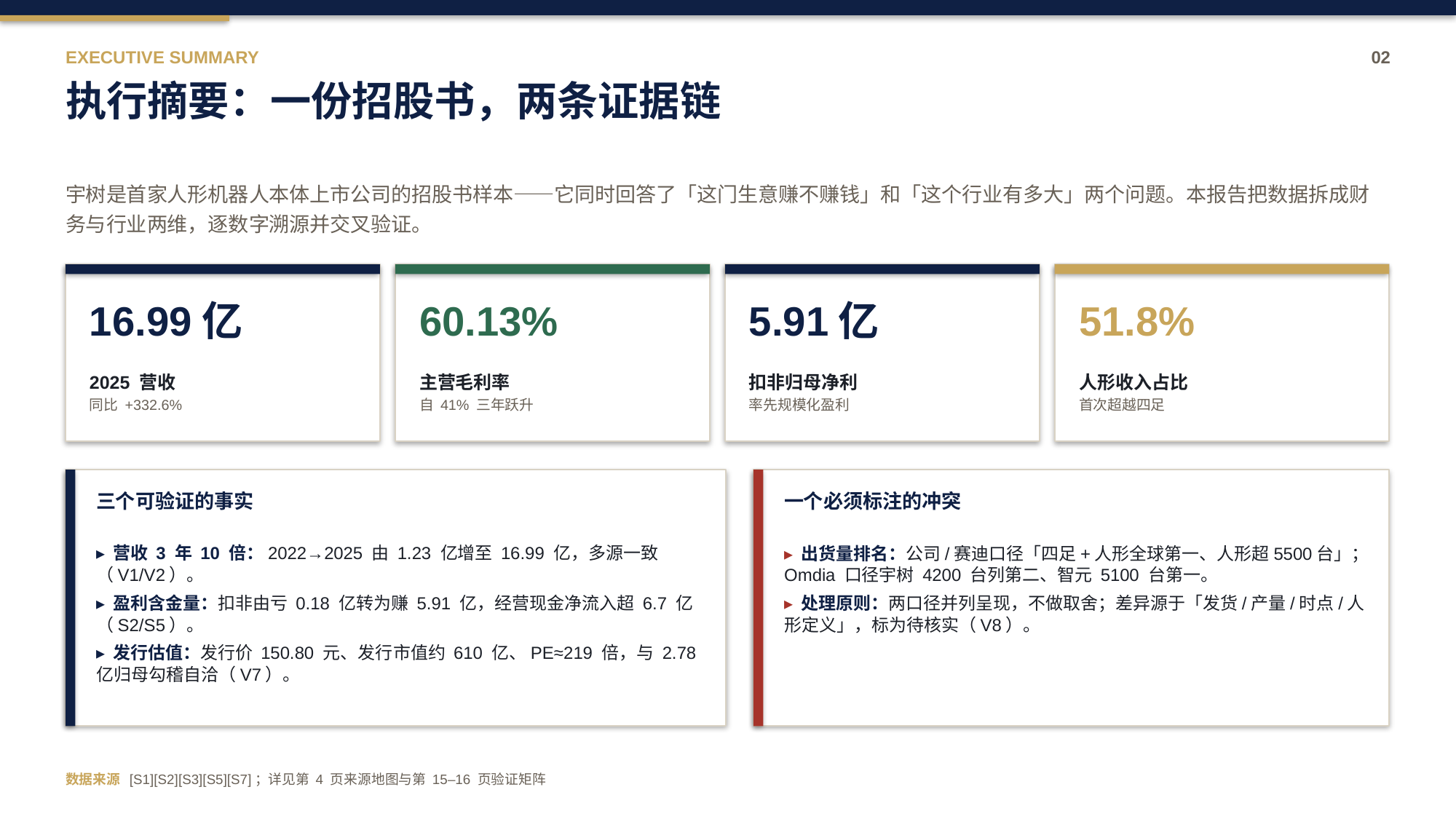

EXECUTIVE SUMMARY
02
执行摘要：一份招股书，两条证据链
宇树是首家人形机器人本体上市公司的招股书样本——它同时回答了「这门生意赚不赚钱」和「这个行业有多大」两个问题。本报告把数据拆成财务与行业两维，逐数字溯源并交叉验证。

16.99亿
60.13%
5.91亿
51.8%
2025 营收
同比 +332.6%
主营毛利率
自 41% 三年跃升
扣非归母净利
率先规模化盈利
人形收入占比
首次超越四足

三个可验证的事实
一个必须标注的冲突
▸ 营收 3 年 10 倍：2022→2025 由 1.23 亿增至 16.99 亿，多源一致（V1/V2）。
▸ 盈利含金量：扣非由亏 0.18 亿转为赚 5.91 亿，经营现金净流入超 6.7 亿（S2/S5）。
▸ 发行估值：发行价 150.80 元、发行市值约 610 亿、PE≈219 倍，与 2.78 亿归母勾稽自洽（V7）。
▸ 出货量排名：公司/赛迪口径「四足+人形全球第一、人形超5500台」；Omdia 口径宇树 4200 台列第二、智元 5100 台第一。
▸ 处理原则：两口径并列呈现，不做取舍；差异源于「发货/产量/时点/人形定义」，标为待核实（V8）。
数据来源  [S1][S2][S3][S5][S7]；详见第 4 页来源地图与第 15–16 页验证矩阵